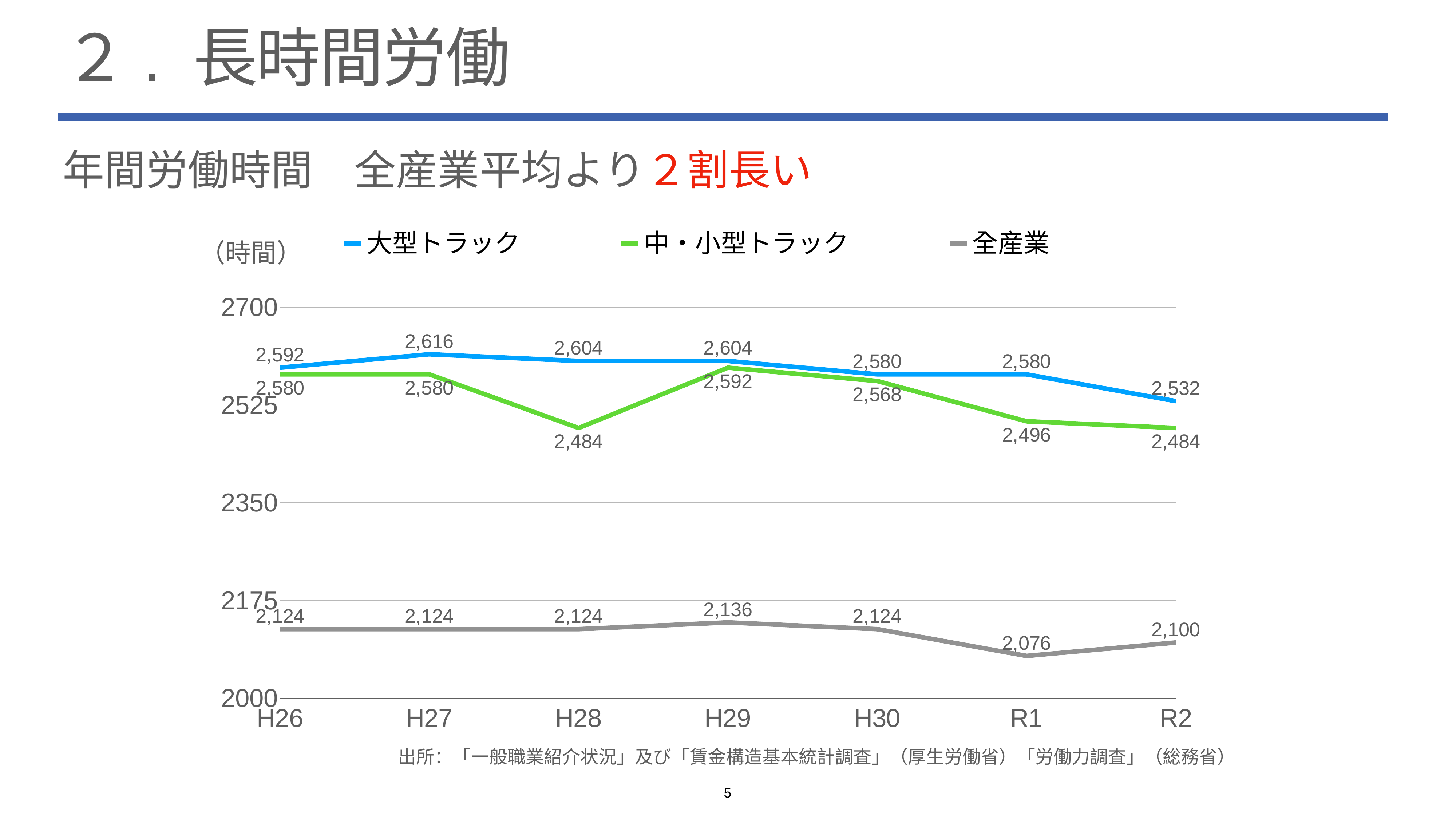

# ２. 長時間労働

年間労働時間　全産業平均より２割長い

### Chart

| Category | 大型トラック | 中・小型トラック | 全産業 |
|---|---|---|---|
| H26 | 2592.0 | 2580.0 | 2124.0 |
| H27 | 2616.0 | 2580.0 | 2124.0 |
| H28 | 2604.0 | 2484.0 | 2124.0 |
| H29 | 2604.0 | 2592.0 | 2136.0 |
| H30 | 2580.0 | 2568.0 | 2124.0 |
| R1 | 2580.0 | 2496.0 | 2076.0 |
| R2 | 2532.0 | 2484.0 | 2100.0 |
（時間）
出所：「一般職業紹介状況」及び「賃金構造基本統計調査」（厚生労働省）「労働力調査」（総務省）
5